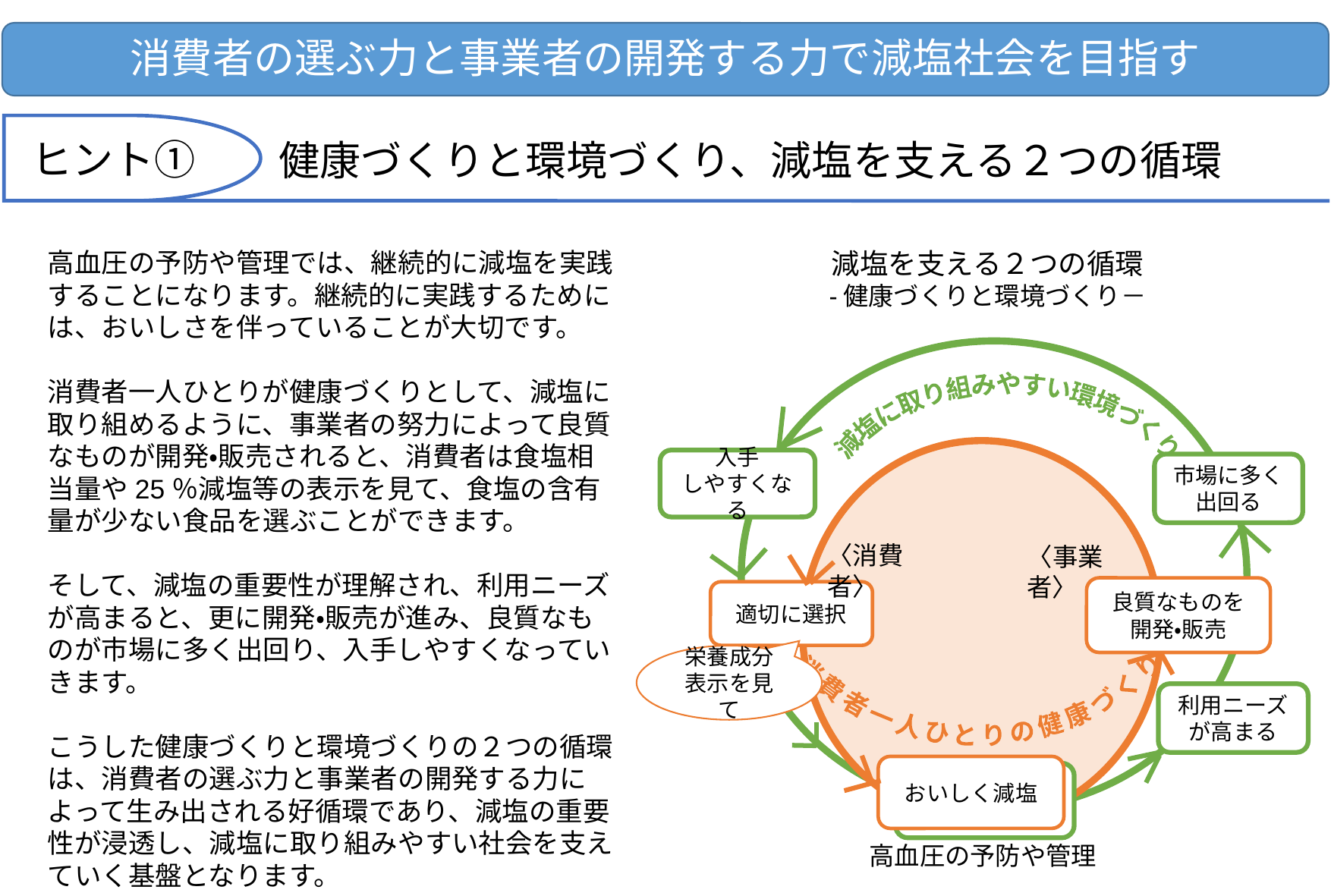

消費者の選ぶ力と事業者の開発する力で減塩社会を目指す
ヒント①
健康づくりと環境づくり、減塩を支える２つの循環
減塩を支える２つの循環
-健康づくりと環境づくり－
　消費者一人ひとりの健康づくり

減塩に取り組みやすい環境づくり

入手
しやすくなる
市場に多く出回る
〈消費者〉
〈事業者〉
良質なものを
開発・販売
適切に選択
栄養成分表示を見て
利用ニーズが高まる
おいしく減塩

高血圧の予防や管理
高血圧の予防や管理では、継続的に減塩を実践することになります。継続的に実践するためには、おいしさを伴っていることが大切です。

消費者一人ひとりが健康づくりとして、減塩に取り組めるように、事業者の努力によって良質なものが開発・販売されると、消費者は食塩相当量や25％減塩等の表示を見て、食塩の含有量が少ない食品を選ぶことができます。

そして、減塩の重要性が理解され、利用ニーズが高まると、更に開発・販売が進み、良質なものが市場に多く出回り、入手しやすくなっていきます。

こうした健康づくりと環境づくりの２つの循環は、消費者の選ぶ力と事業者の開発する力によって生み出される好循環であり、減塩の重要性が浸透し、減塩に取り組みやすい社会を支えていく基盤となります。